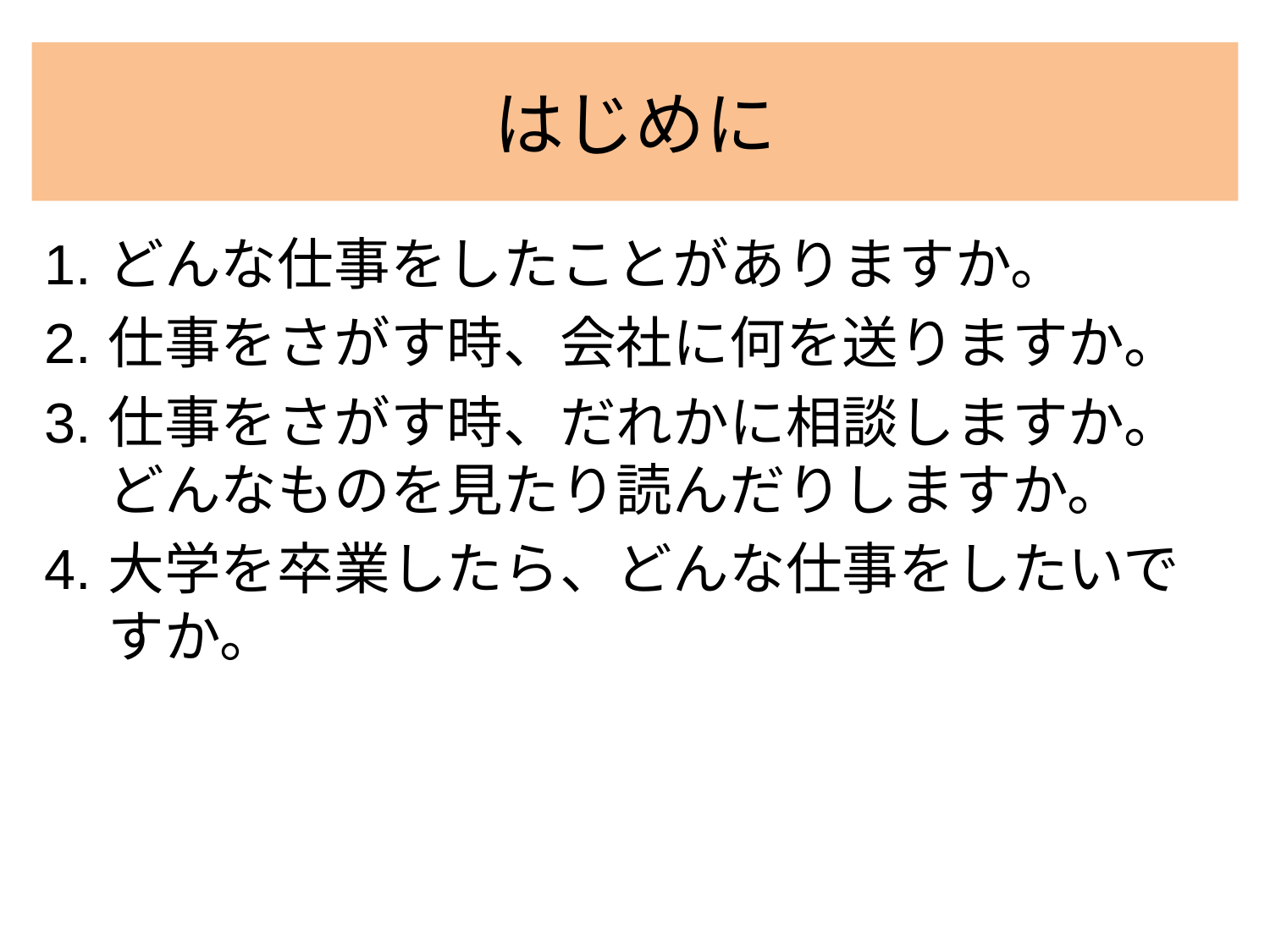

# はじめに
どんな仕事をしたことがありますか。
仕事をさがす時、会社に何を送りますか。
仕事をさがす時、だれかに相談しますか。どんなものを見たり読んだりしますか。
大学を卒業したら、どんな仕事をしたいですか。